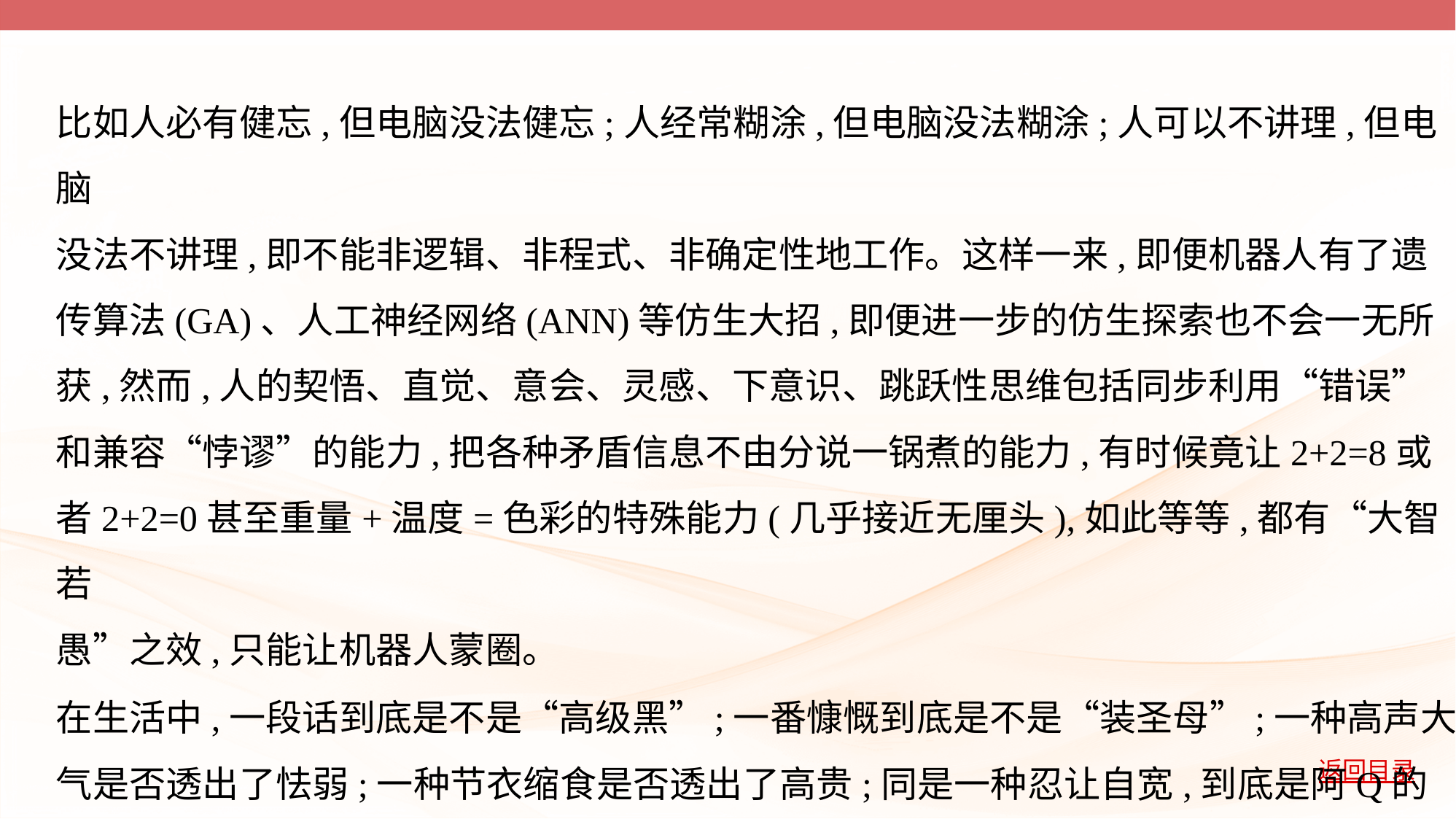

比如人必有健忘,但电脑没法健忘;人经常糊涂,但电脑没法糊涂;人可以不讲理,但电脑
没法不讲理,即不能非逻辑、非程式、非确定性地工作。这样一来,即便机器人有了遗
传算法(GA)、人工神经网络(ANN)等仿生大招,即便进一步的仿生探索也不会一无所
获,然而,人的契悟、直觉、意会、灵感、下意识、跳跃性思维包括同步利用“错误”
和兼容“悖谬”的能力,把各种矛盾信息不由分说一锅煮的能力,有时候竟让2+2=8或
者2+2=0甚至重量+温度=色彩的特殊能力(几乎接近无厘头),如此等等,都有“大智若
愚”之效,只能让机器人蒙圈。
在生活中,一段话到底是不是“高级黑”;一番慷慨到底是不是“装圣母”;一种高声大
气是否透出了怯弱;一种节衣缩食是否透出了高贵;同是一种忍让自宽,到底是阿Q的
“精神胜利”,还是庄子的等物齐观;同是一种笔下的胡乱涂抹,到底是艺术先锋的创